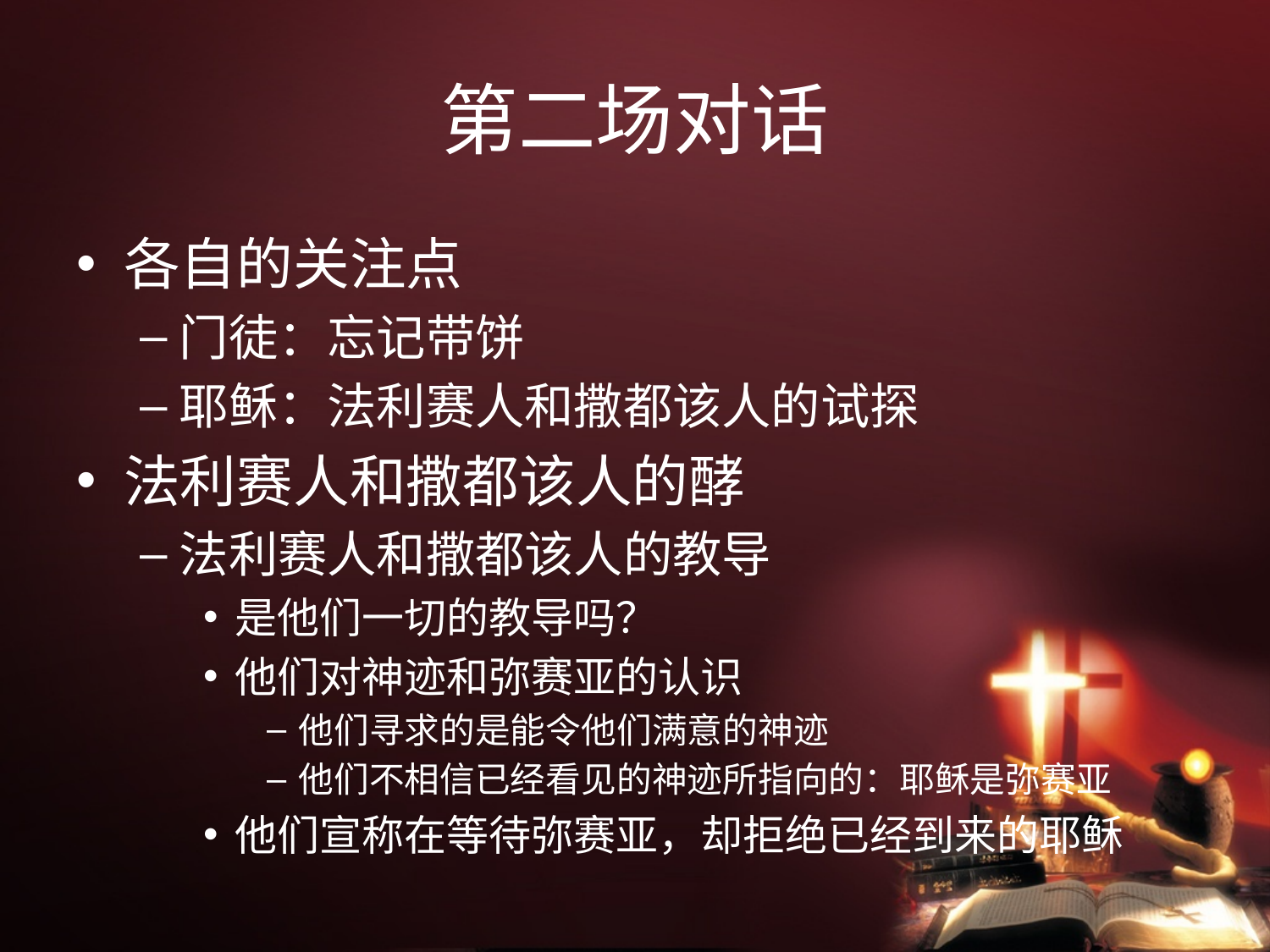

# 第二场对话
各自的关注点
门徒：忘记带饼
耶稣：法利赛人和撒都该人的试探
法利赛人和撒都该人的酵
法利赛人和撒都该人的教导
是他们一切的教导吗？
他们对神迹和弥赛亚的认识
他们寻求的是能令他们满意的神迹
他们不相信已经看见的神迹所指向的：耶稣是弥赛亚
他们宣称在等待弥赛亚，却拒绝已经到来的耶稣